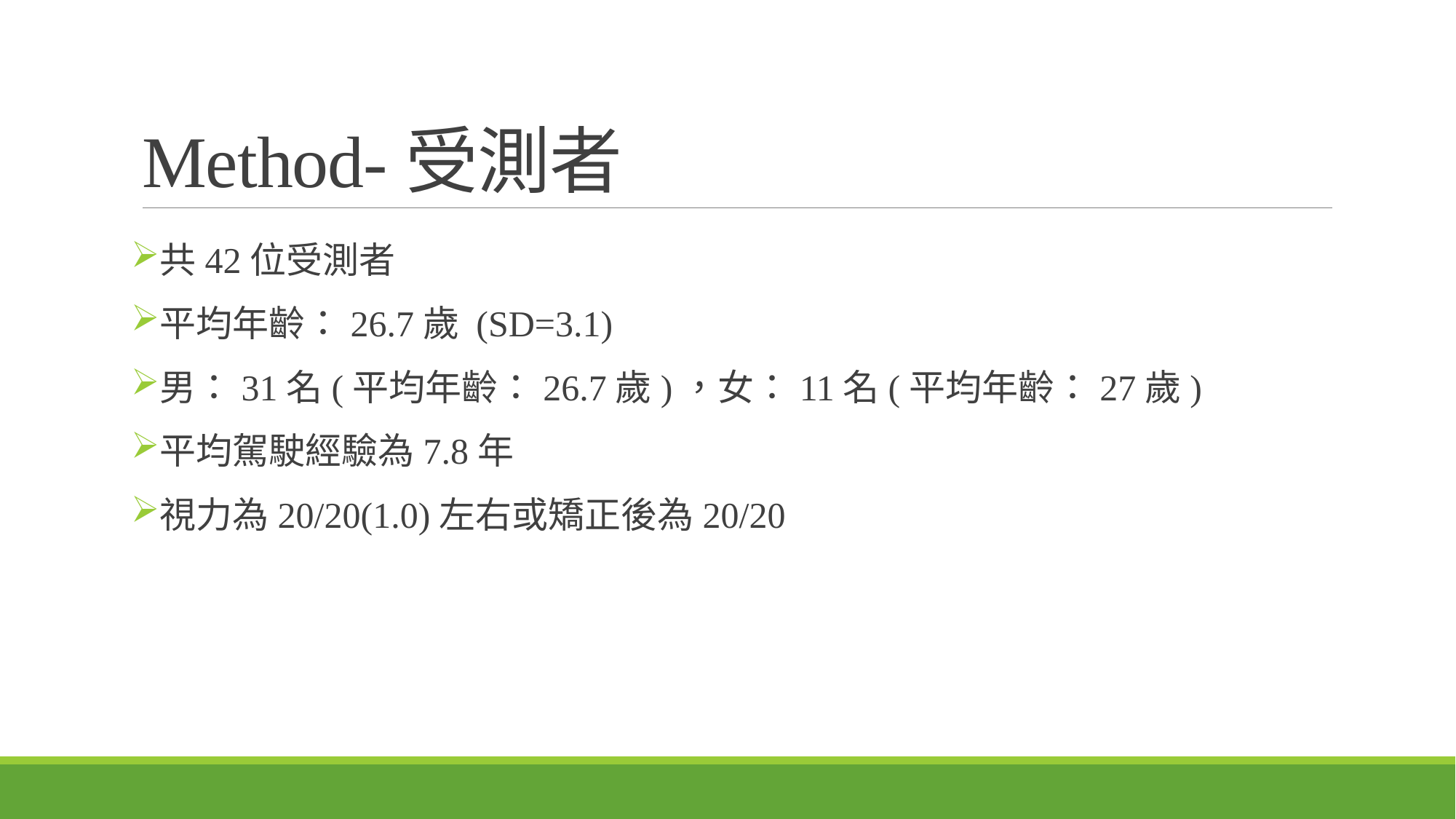

# Method-受測者
共42位受測者
平均年齡：26.7歲 (SD=3.1)
男：31名(平均年齡：26.7歲)，女：11名(平均年齡：27歲)
平均駕駛經驗為7.8年
視力為20/20(1.0)左右或矯正後為20/20